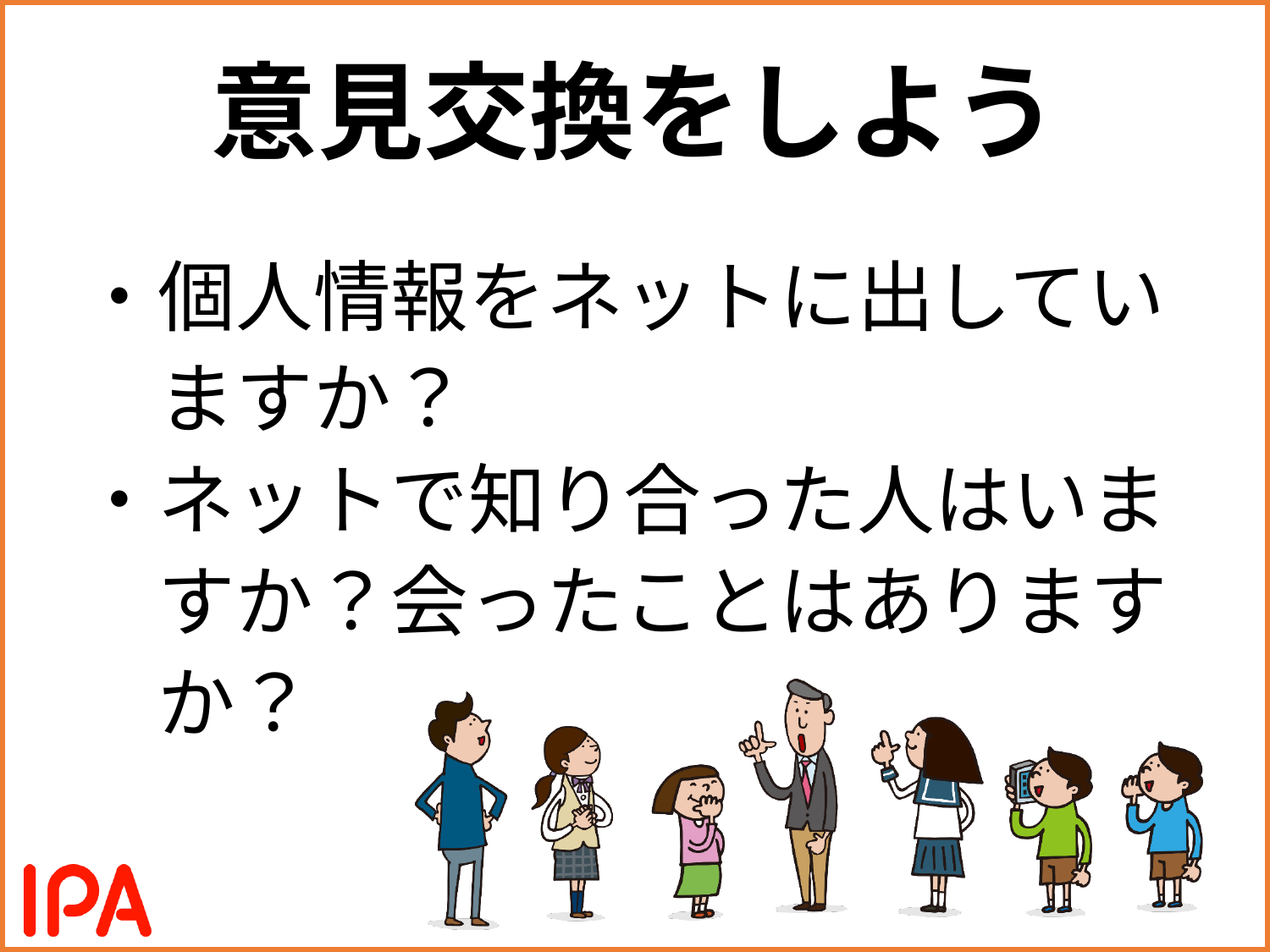

# 意見交換をしよう
・個人情報をネットに出してい
　ますか？
・ネットで知り合った人はいま
　すか？会ったことはあります
　か？